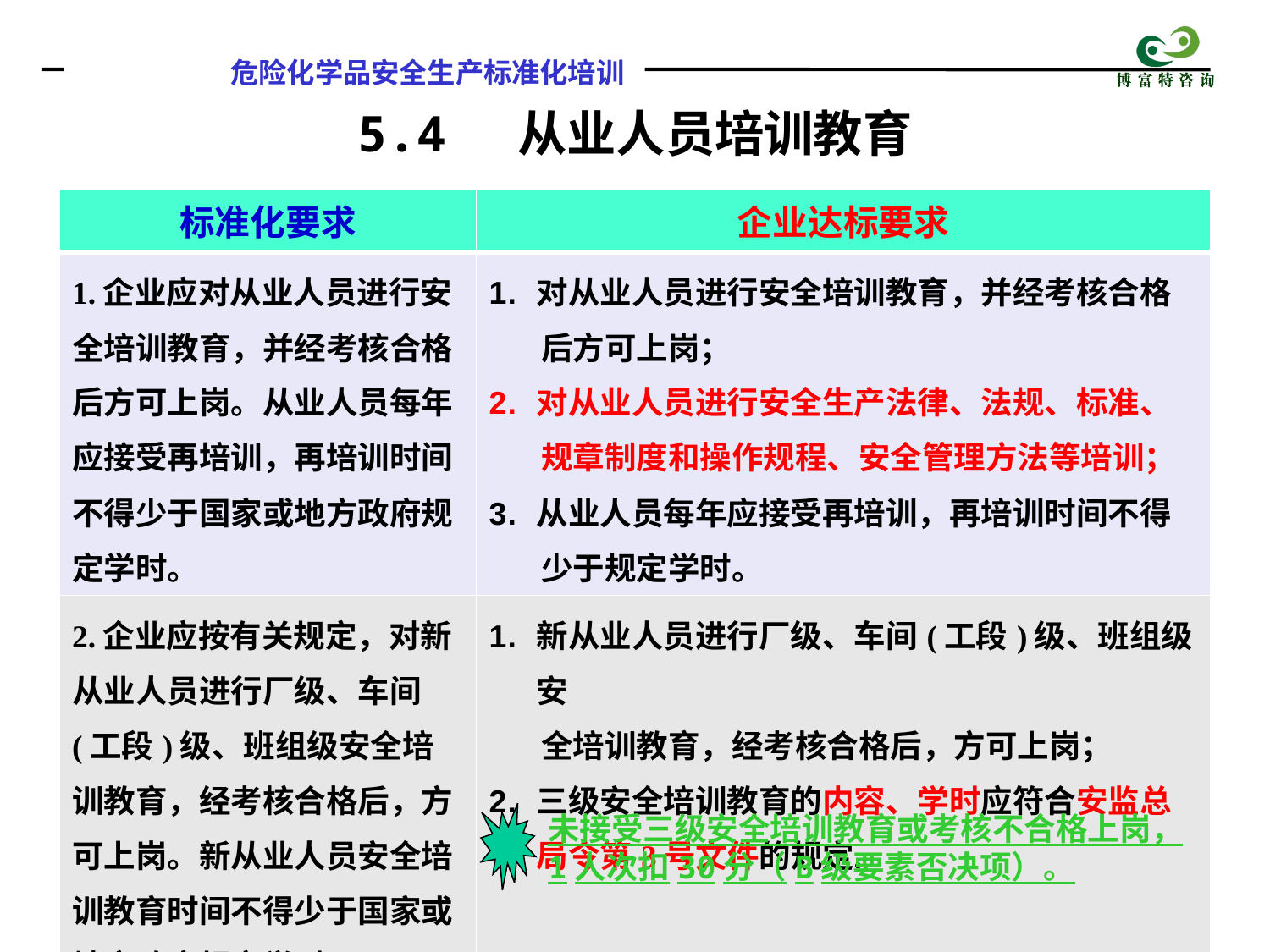

5.4  从业人员培训教育
| 标准化要求 | 企业达标要求 |
| --- | --- |
| 1.企业应对从业人员进行安全培训教育，并经考核合格后方可上岗。从业人员每年应接受再培训，再培训时间不得少于国家或地方政府规定学时。 | 对从业人员进行安全培训教育，并经考核合格 后方可上岗； 对从业人员进行安全生产法律、法规、标准、 规章制度和操作规程、安全管理方法等培训； 从业人员每年应接受再培训，再培训时间不得 少于规定学时。 |
| 2.企业应按有关规定，对新从业人员进行厂级、车间(工段)级、班组级安全培训教育，经考核合格后，方可上岗。新从业人员安全培训教育时间不得少于国家或地方政府规定学时。 | 新从业人员进行厂级、车间(工段)级、班组级安 全培训教育，经考核合格后，方可上岗； 三级安全培训教育的内容、学时应符合安监总局令第3号文件的规定。 |

未接受三级安全培训教育或考核不合格上岗，1人次扣30分（B级要素否决项）。